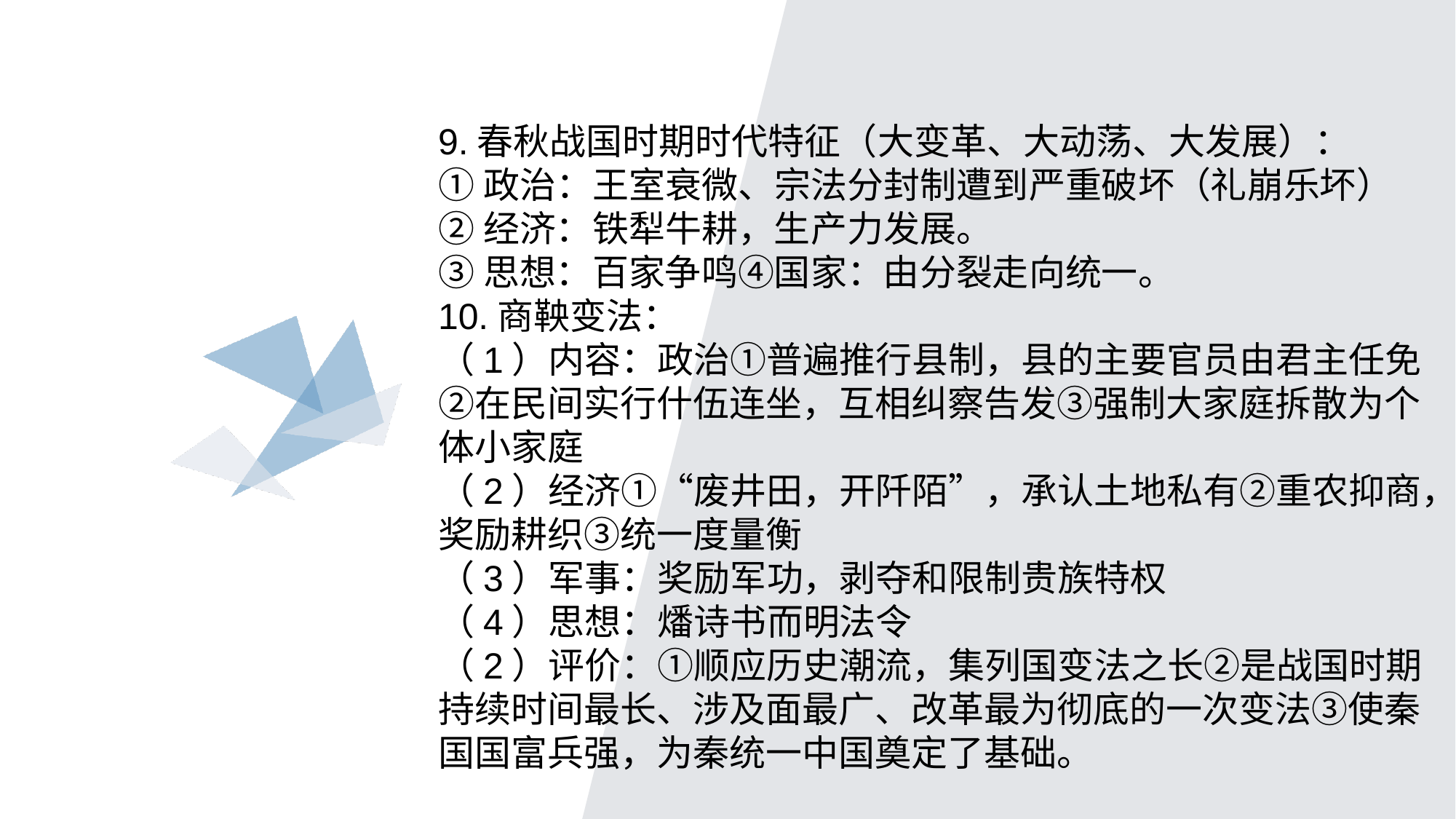

#
9.春秋战国时期时代特征（大变革、大动荡、大发展）：
①政治：王室衰微、宗法分封制遭到严重破坏（礼崩乐坏）
②经济：铁犁牛耕，生产力发展。
③思想：百家争鸣④国家：由分裂走向统一。
10.商鞅变法：
（1）内容：政治①普遍推行县制，县的主要官员由君主任免②在民间实行什伍连坐，互相纠察告发③强制大家庭拆散为个体小家庭
（2）经济①“废井田，开阡陌”，承认土地私有②重农抑商，奖励耕织③统一度量衡
（3）军事：奖励军功，剥夺和限制贵族特权
（4）思想：燔诗书而明法令
（2）评价：①顺应历史潮流，集列国变法之长②是战国时期持续时间最长、涉及面最广、改革最为彻底的一次变法③使秦国国富兵强，为秦统一中国奠定了基础。